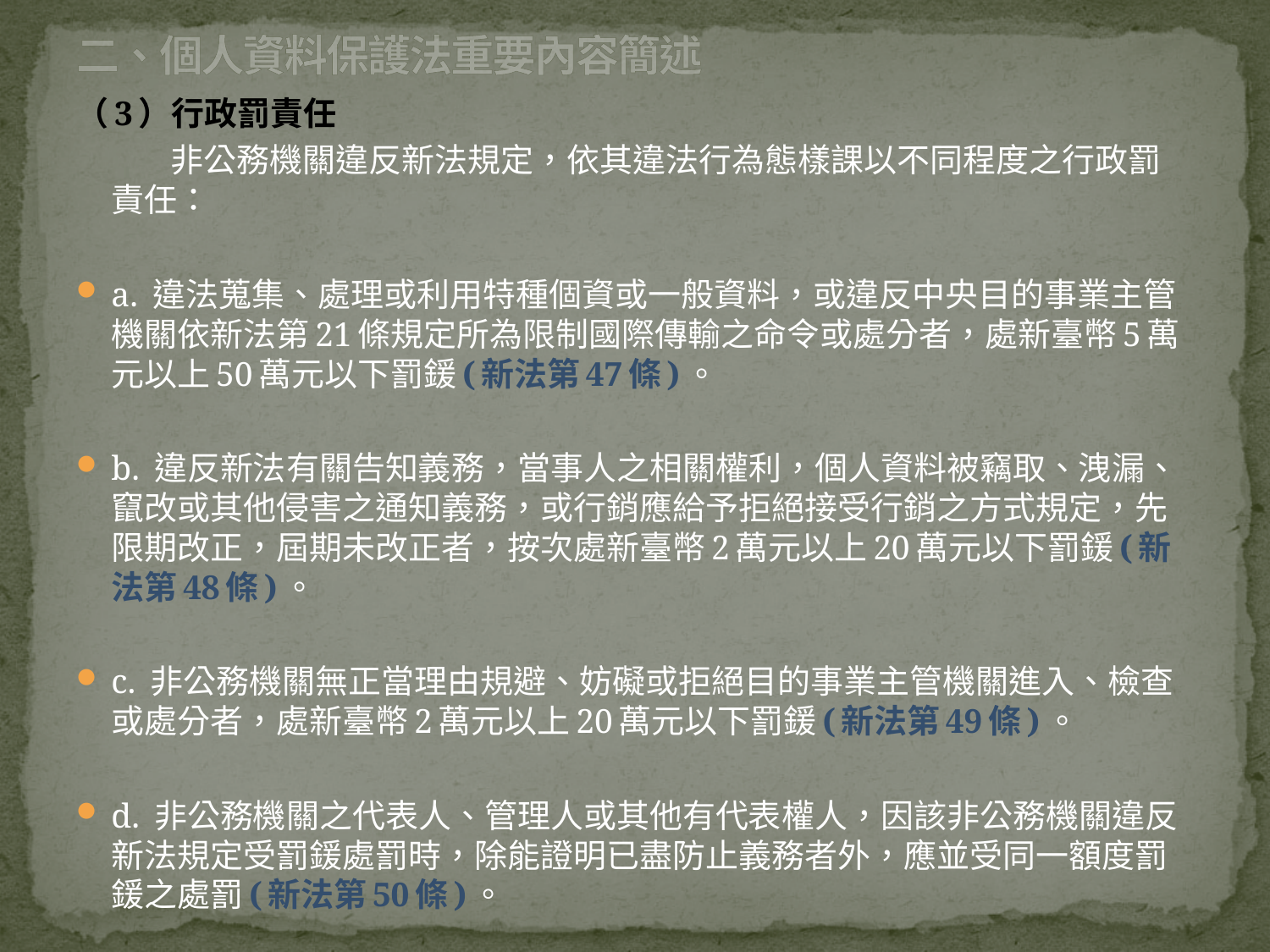

# 二、個人資料保護法重要內容簡述
（3）行政罰責任
            非公務機關違反新法規定，依其違法行為態樣課以不同程度之行政罰責任：

a. 違法蒐集、處理或利用特種個資或一般資料，或違反中央目的事業主管機關依新法第21條規定所為限制國際傳輸之命令或處分者，處新臺幣5萬元以上50萬元以下罰鍰(新法第47條)。

b. 違反新法有關告知義務，當事人之相關權利，個人資料被竊取、洩漏、竄改或其他侵害之通知義務，或行銷應給予拒絕接受行銷之方式規定，先限期改正，屆期未改正者，按次處新臺幣2萬元以上20萬元以下罰鍰(新法第48條)。

c. 非公務機關無正當理由規避、妨礙或拒絕目的事業主管機關進入、檢查或處分者，處新臺幣2萬元以上20萬元以下罰鍰(新法第49條)。

d. 非公務機關之代表人、管理人或其他有代表權人，因該非公務機關違反新法規定受罰鍰處罰時，除能證明已盡防止義務者外，應並受同一額度罰鍰之處罰(新法第50條)。